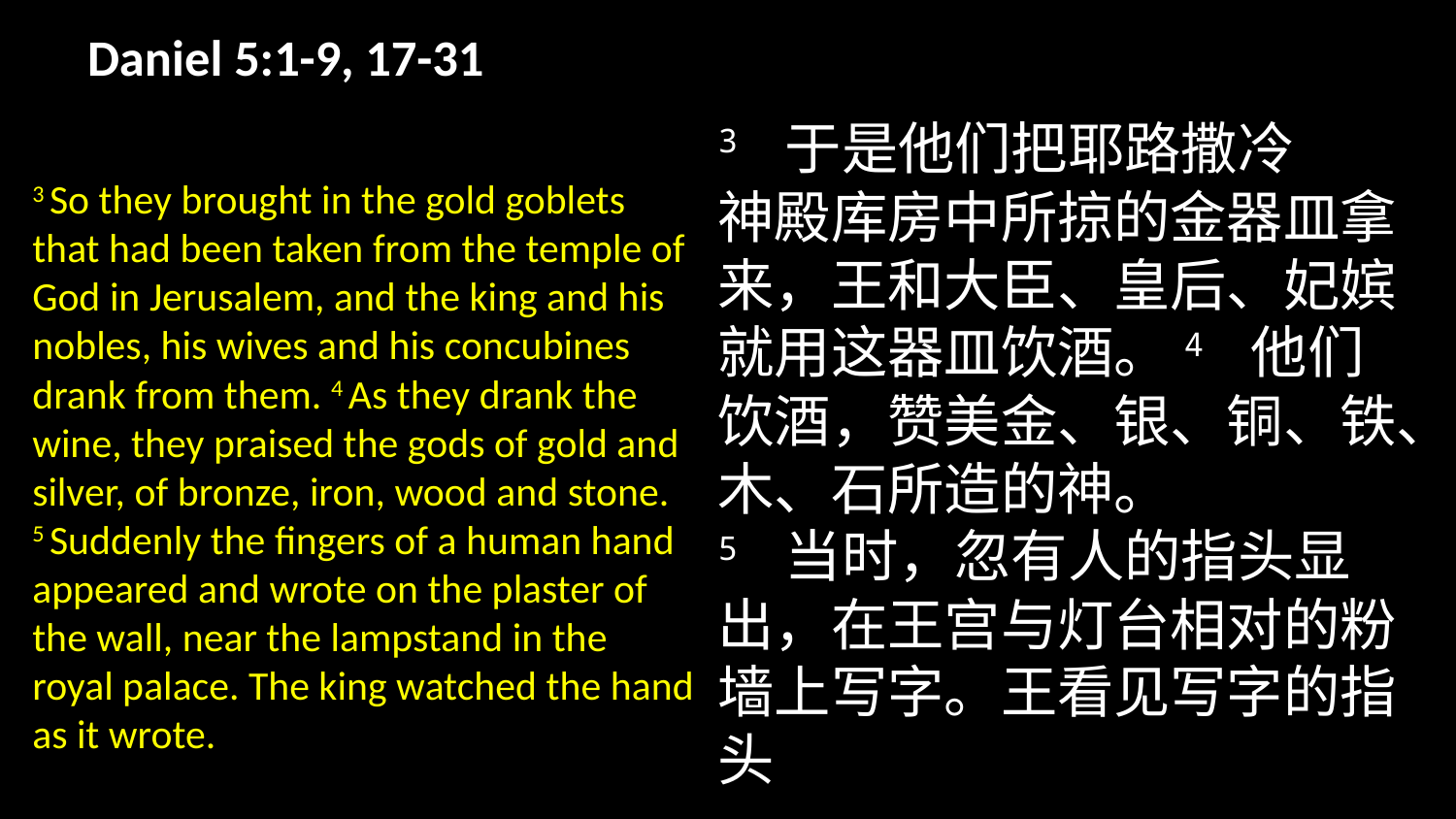

# Daniel 5:1-9, 17-31
3 于是他们把耶路撒冷　神殿库房中所掠的金器皿拿来，王和大臣、皇后、妃嫔就用这器皿饮酒。4 他们饮酒，赞美金、银、铜、铁、木、石所造的神。
5 当时，忽有人的指头显出，在王宫与灯台相对的粉墙上写字。王看见写字的指头
3 So they brought in the gold goblets that had been taken from the temple of God in Jerusalem, and the king and his nobles, his wives and his concubines drank from them. 4 As they drank the wine, they praised the gods of gold and silver, of bronze, iron, wood and stone.
5 Suddenly the fingers of a human hand appeared and wrote on the plaster of the wall, near the lampstand in the royal palace. The king watched the hand as it wrote.